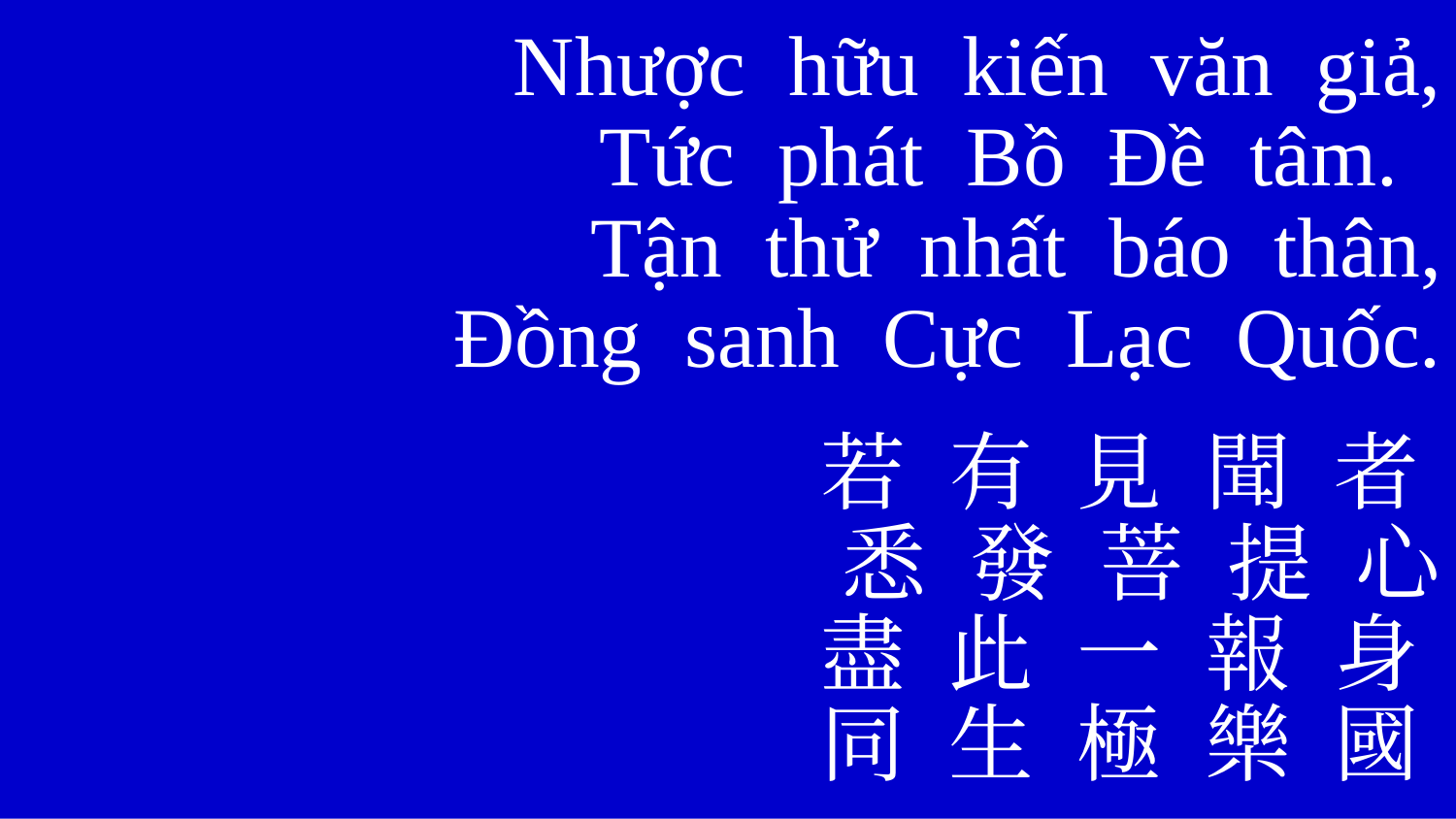

Nhược  hữu  kiến  văn  giả,
Tức  phát  Bồ  Đề  tâm.
Tận  thử  nhất  báo  thân,
Đồng  sanh  Cực  Lạc  Quốc.

若  有  見  聞  者
悉  發  菩  提  心
盡  此  一  報  身
同  生  極  樂  國